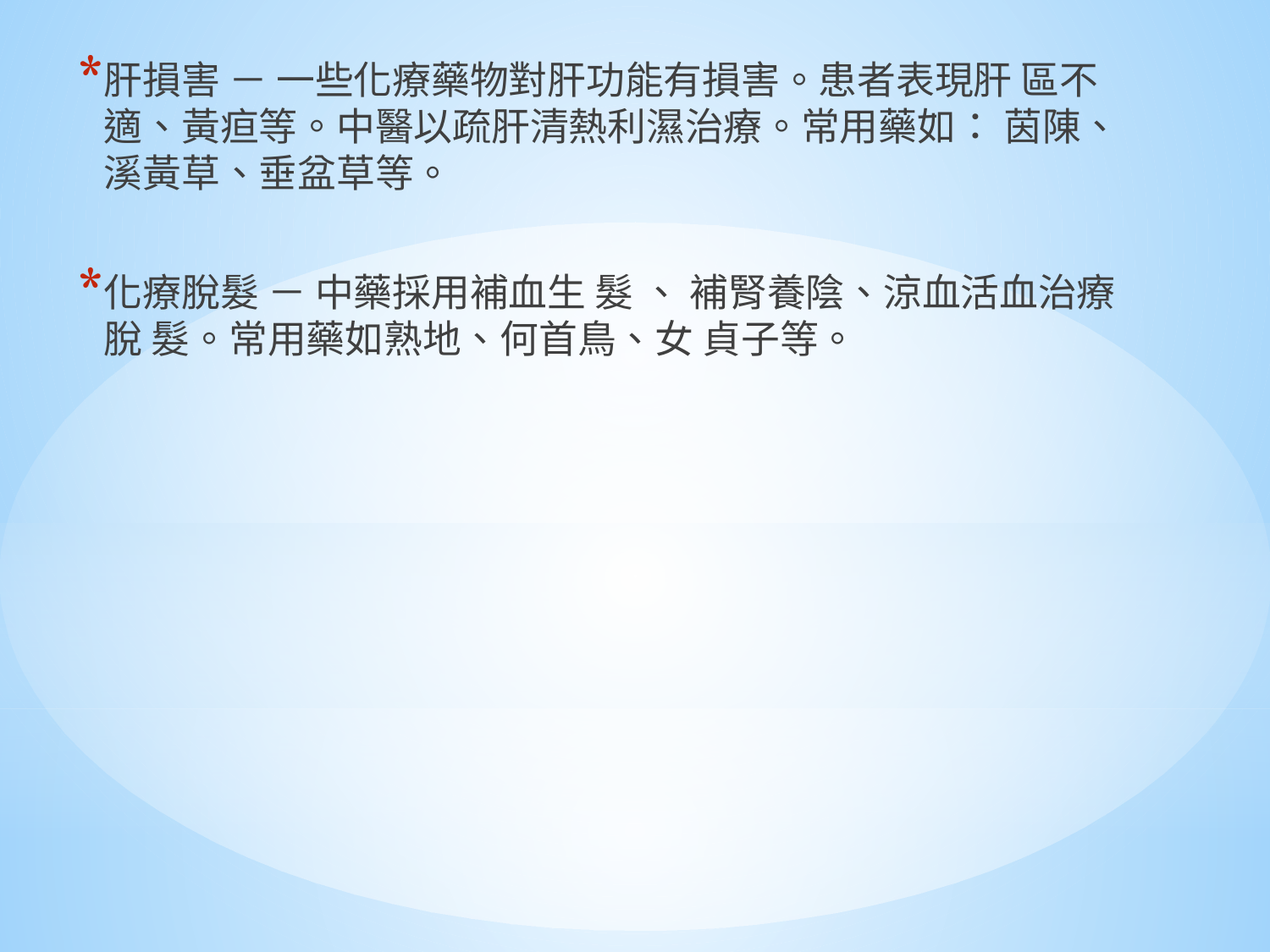

肝損害 － 一些化療藥物對肝功能有損害。患者表現肝 區不適、黃疸等。中醫以疏肝清熱利濕治療。常用藥如： 茵陳、溪黃草、垂盆草等。

化療脫髮 － 中藥採用補血生 髮 、 補腎養陰、涼血活血治療脫 髮。常用藥如熟地、何首鳥、女 貞子等。
#